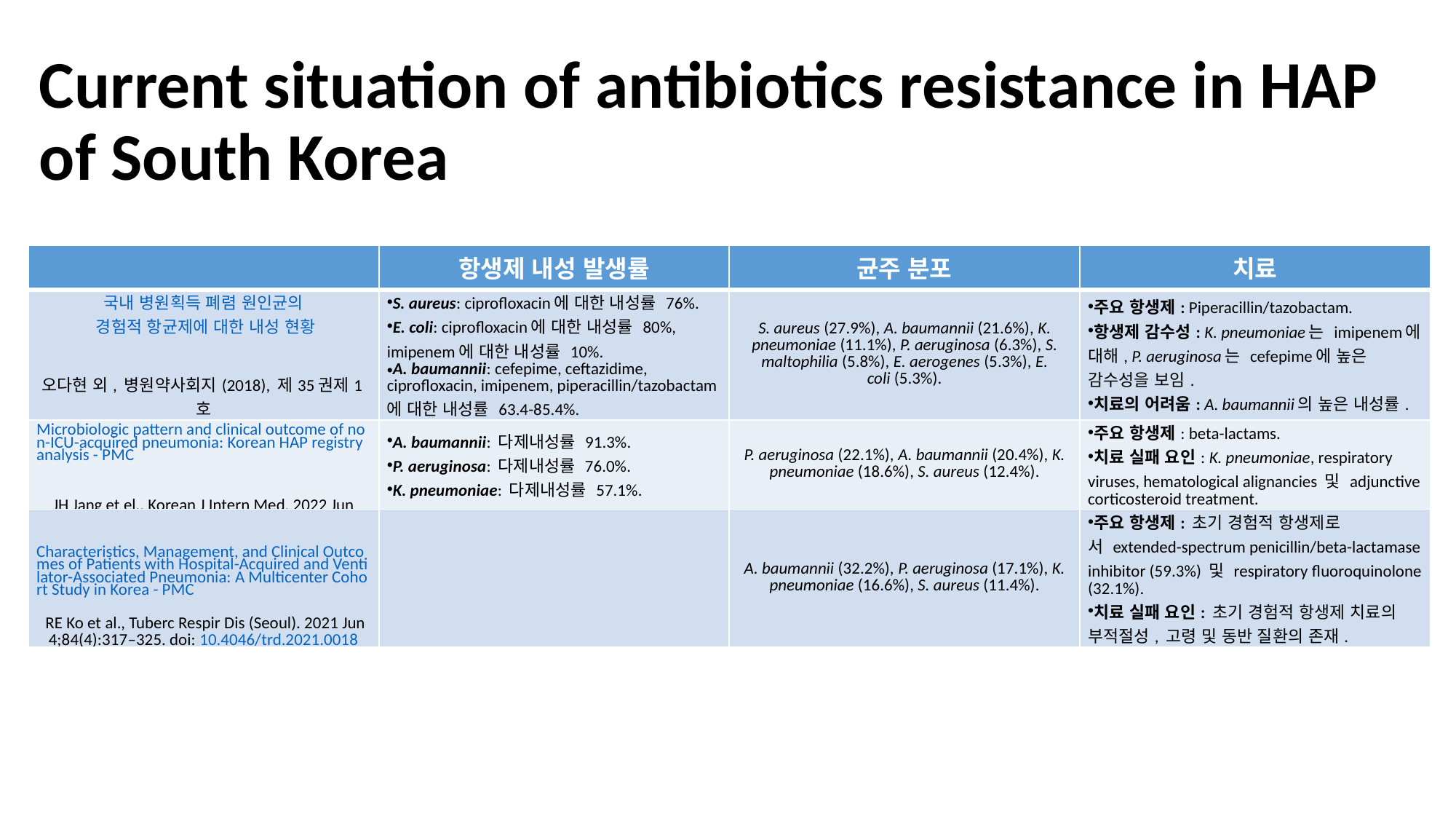

# Current situation of antibiotics resistance in HAP of South Korea
|  | 항생제 내성 발생률 | 균주 분포 | 치료 |
| --- | --- | --- | --- |
| 국내 병원획득 폐렴 원인균의 경험적 항균제에 대한 내성 현황     오다현 외, 병원약사회지(2018), 제35권제1호 | S. aureus: ciprofloxacin에 대한 내성률 76%. E. coli: ciprofloxacin에 대한 내성률 80%, imipenem에 대한 내성률 10%. A. baumannii: cefepime, ceftazidime, ciprofloxacin, imipenem, piperacillin/tazobactam에 대한 내성률 63.4-85.4%. | S. aureus (27.9%), A. baumannii (21.6%), K. pneumoniae (11.1%), P. aeruginosa (6.3%), S. maltophilia (5.8%), E. aerogenes (5.3%), E. coli (5.3%). | 주요 항생제: Piperacillin/tazobactam. 항생제 감수성: K. pneumoniae는 imipenem에 대해, P. aeruginosa는 cefepime에 높은 감수성을 보임. 치료의 어려움: A. baumannii의 높은 내성률. |
| Microbiologic pattern and clinical outcome of non-ICU-acquired pneumonia: Korean HAP registry analysis - PMC     JH Jang et el., Korean J Intern Med. 2022 Jun 28;37(4):800–810. doi: 10.3904/kjim.2021.348 | A. baumannii: 다제내성률 91.3%. P. aeruginosa: 다제내성률 76.0%. K. pneumoniae: 다제내성률 57.1%. | P. aeruginosa (22.1%), A. baumannii (20.4%), K. pneumoniae (18.6%), S. aureus (12.4%). | 주요 항생제: beta-lactams. 치료 실패 요인: K. pneumoniae, respiratory viruses, hematological alignancies 및 adjunctive corticosteroid treatment. |
| Characteristics, Management, and Clinical Outcomes of Patients with Hospital-Acquired and Ventilator-Associated Pneumonia: A Multicenter Cohort Study in Korea - PMC    RE Ko et al., Tuberc Respir Dis (Seoul). 2021 Jun 4;84(4):317–325. doi: 10.4046/trd.2021.0018 |  | A. baumannii (32.2%), P. aeruginosa (17.1%), K. pneumoniae (16.6%), S. aureus (11.4%). | 주요 항생제: 초기 경험적 항생제로서 extended-spectrum penicillin/beta-lactamase inhibitor (59.3%) 및 respiratory fluoroquinolone (32.1%). 치료 실패 요인: 초기 경험적 항생제 치료의 부적절성, 고령 및 동반 질환의 존재. |